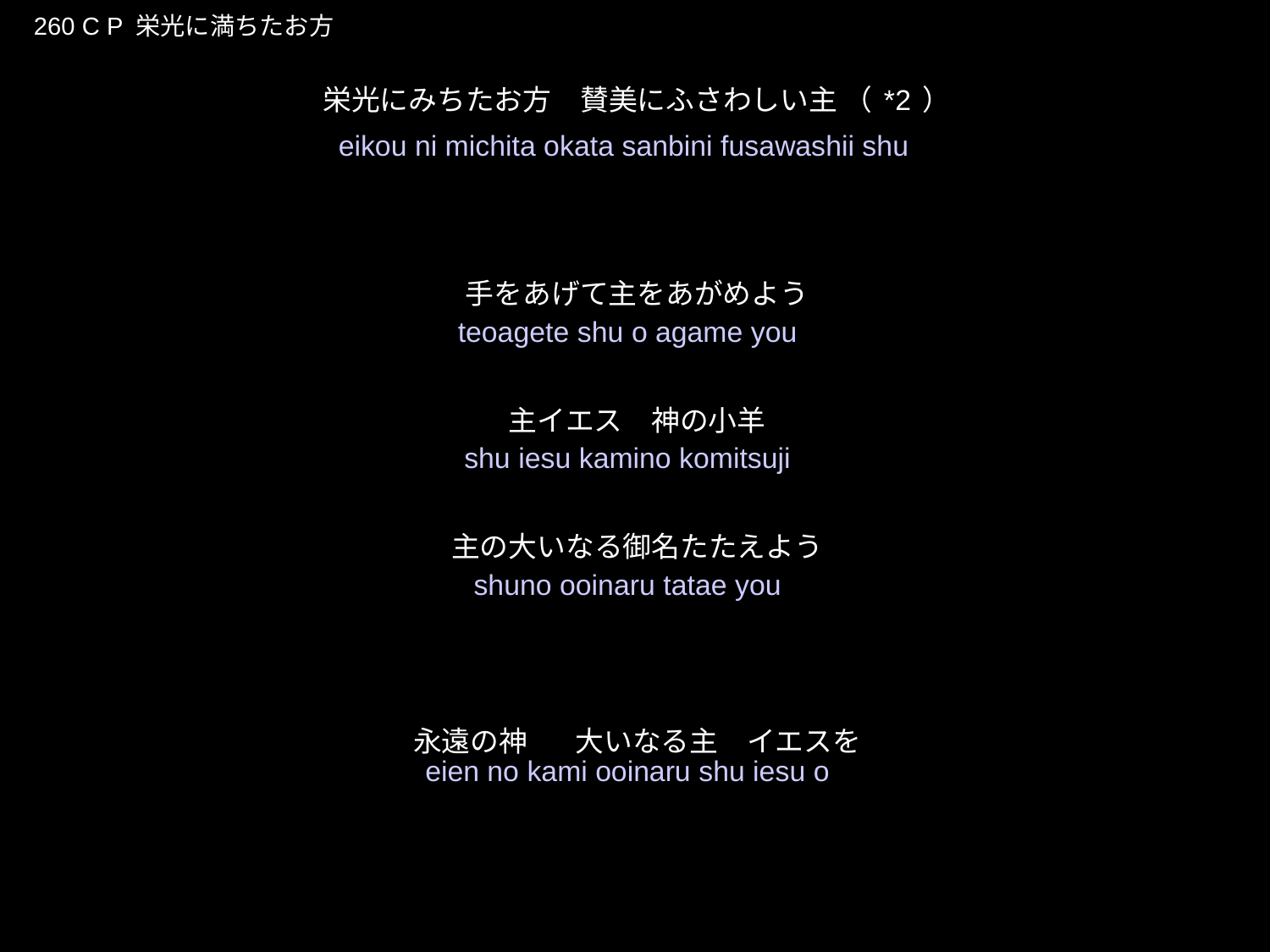

えいこうにみちたおかた
★P
260 C P 栄光に満ちたお方
栄光にみちたお方　賛美にふさわしい主 （*2）
手をあげて主をあがめよう
主イエス　神の小羊
主の大いなる御名たたえよう
永遠の神　   大いなる主　イエスを
★３
eikou ni michita okata sanbini fusawashii shu
teoagete shu o agame you
shu iesu kamino komitsuji
shuno ooinaru tatae you
eien no kami ooinaru shu iesu o